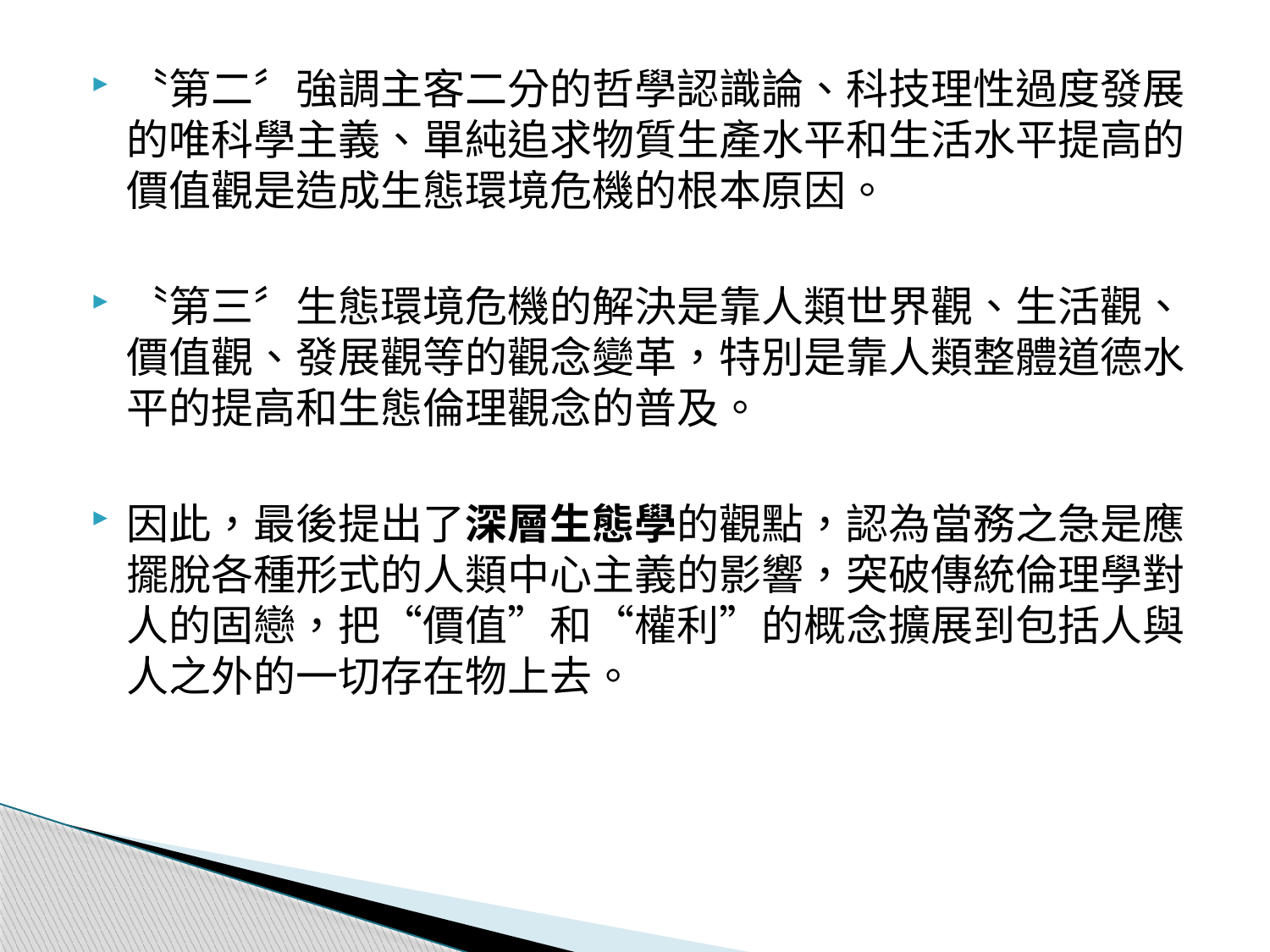

〝第二〞強調主客二分的哲學認識論、科技理性過度發展的唯科學主義、單純追求物質生產水平和生活水平提高的價值觀是造成生態環境危機的根本原因。

〝第三〞生態環境危機的解決是靠人類世界觀、生活觀、價值觀、發展觀等的觀念變革，特別是靠人類整體道德水平的提高和生態倫理觀念的普及。

因此，最後提出了深層生態學的觀點，認為當務之急是應擺脫各種形式的人類中心主義的影響，突破傳統倫理學對人的固戀，把“價值”和“權利”的概念擴展到包括人與人之外的一切存在物上去。